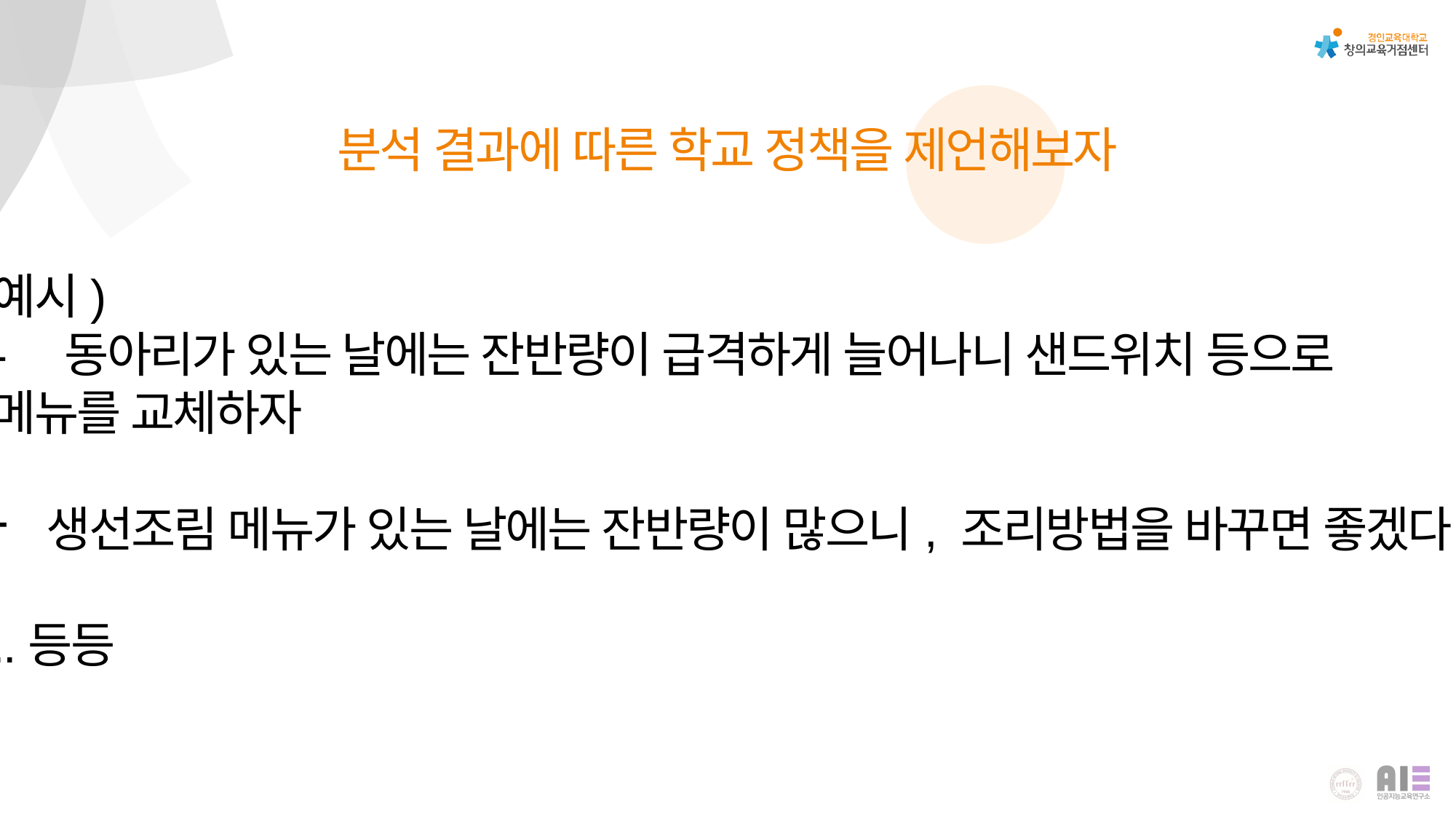

분석 결과에 따른 학교 정책을 제언해보자
예시)
-    동아리가 있는 날에는 잔반량이 급격하게 늘어나니 샌드위치 등으로
메뉴를 교체하자

생선조림 메뉴가 있는 날에는 잔반량이 많으니, 조리방법을 바꾸면 좋겠다.

..등등